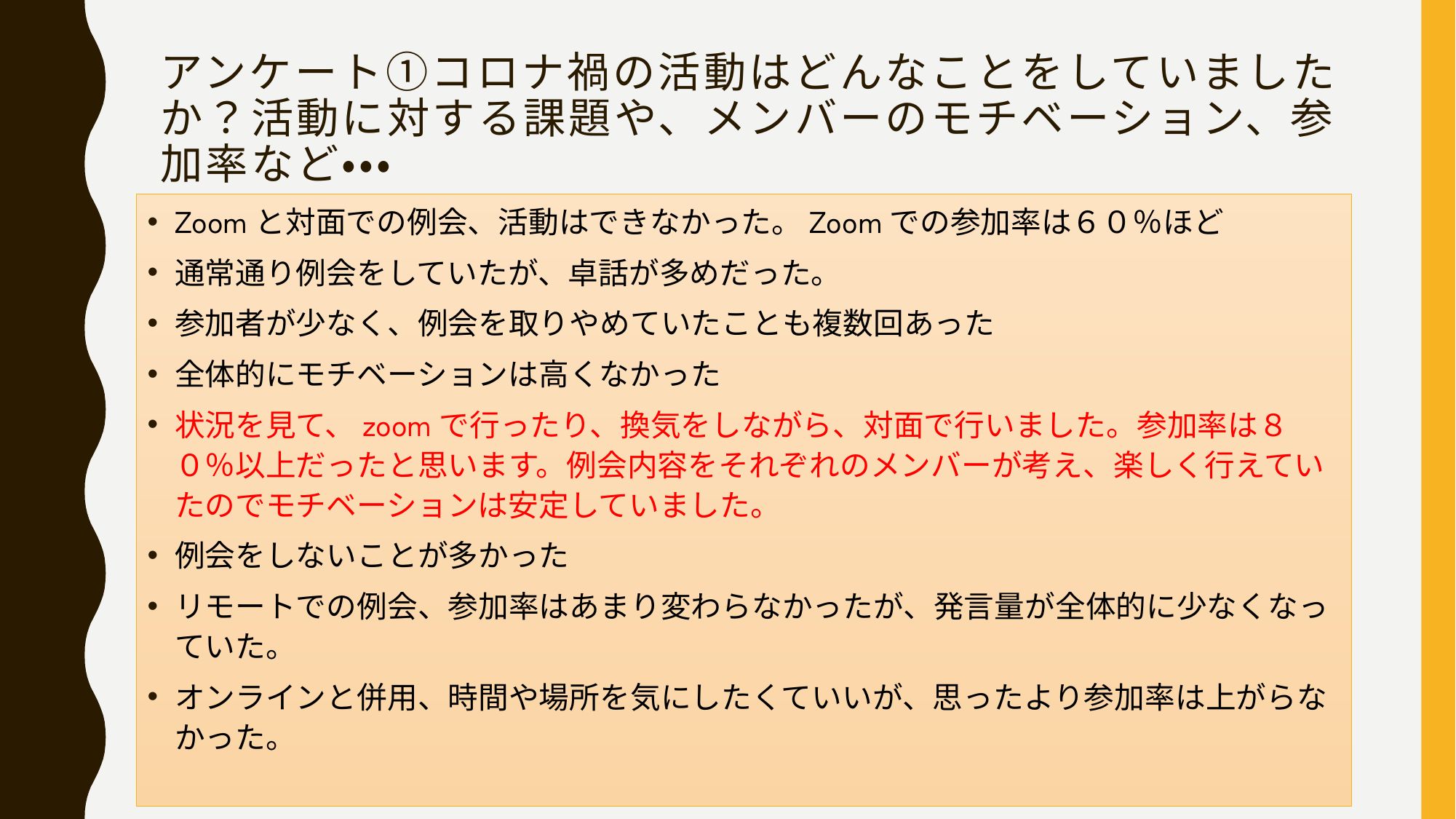

# アンケート①コロナ禍の活動はどんなことをしていましたか？活動に対する課題や、メンバーのモチベーション、参加率など・・・
Zoomと対面での例会、活動はできなかった。Zoomでの参加率は６０％ほど
通常通り例会をしていたが、卓話が多めだった。
参加者が少なく、例会を取りやめていたことも複数回あった
全体的にモチベーションは高くなかった
状況を見て、zoomで行ったり、換気をしながら、対面で行いました。参加率は８０％以上だったと思います。例会内容をそれぞれのメンバーが考え、楽しく行えていたのでモチベーションは安定していました。
例会をしないことが多かった
リモートでの例会、参加率はあまり変わらなかったが、発言量が全体的に少なくなっていた。
オンラインと併用、時間や場所を気にしたくていいが、思ったより参加率は上がらなかった。